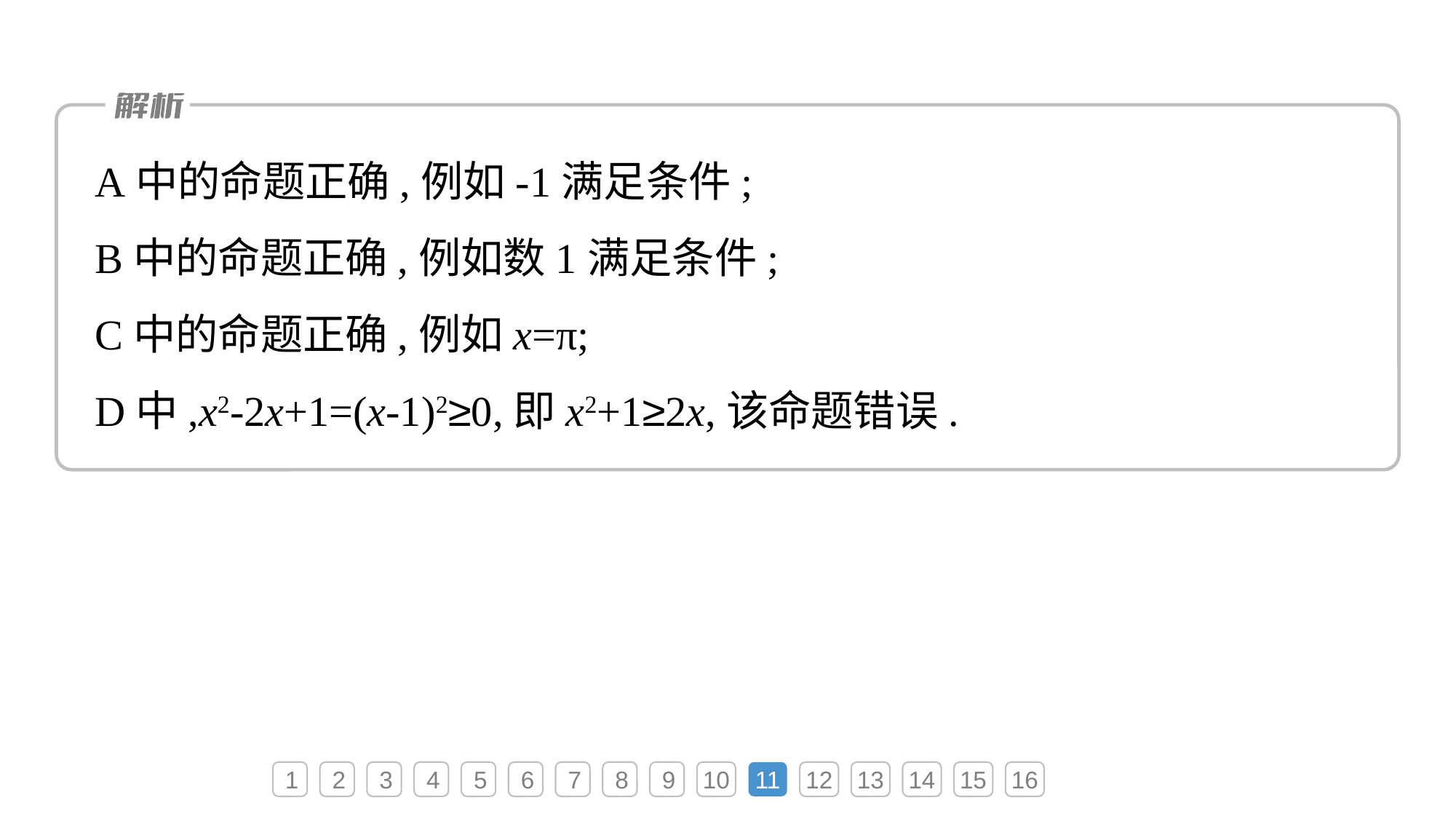

A中的命题正确,例如-1满足条件;
B中的命题正确,例如数1满足条件;
C中的命题正确,例如x=π;
D中,x2-2x+1=(x-1)2≥0,即x2+1≥2x,该命题错误.
1
2
3
4
5
6
7
8
9
10
11
12
13
14
15
16